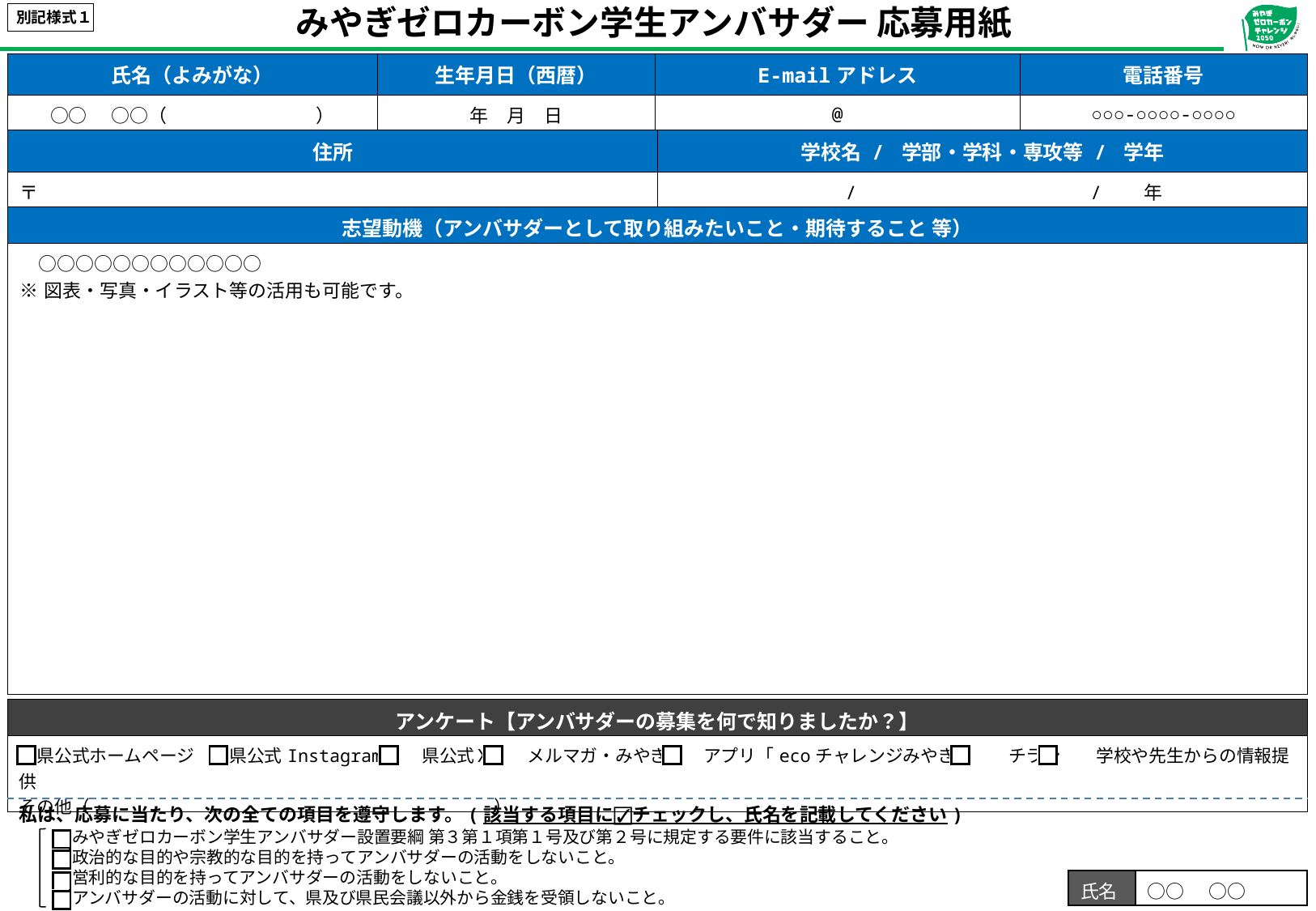

みやぎゼロカーボン学生アンバサダー 応募用紙
 別記様式１
| 氏名（よみがな） | 生年月日（西暦） | E-mailアドレス | 電話番号 |
| --- | --- | --- | --- |
| ○○　○○（　　　　　　　　） | 年　月　日 | @ | ○○○-○○○○-○○○○ |
| 住所 | 学校名 / 学部・学科・専攻等 / 学年 |
| --- | --- |
| 〒 | /　　　　　　　　　　　　/　　年 |
☑チェックは、スライドショーの状態で入力できます◀
| 志望動機（アンバサダーとして取り組みたいこと・期待すること 等） |
| --- |
| ○○○○○○○○○○○○ ※図表・写真・イラスト等の活用も可能です。 |
| アンケート【アンバサダーの募集を何で知りましたか？】 |
| --- |
| 県公式ホームページ　　県公式Instagram　　県公式Ｘ　　メルマガ・みやぎ　　アプリ「ecoチャレンジみやぎ」　　チラシ　　学校や先生からの情報提供 その他（　　　　　　　　　　　　　　　　　　　　　　　） |
私は、応募に当たり、次の全ての項目を遵守します。(該当する項目に☑チェックし、氏名を記載してください)
みやぎゼロカーボン学生アンバサダー設置要綱 第３第１項第１号及び第２号に規定する要件に該当すること。
政治的な目的や宗教的な目的を持ってアンバサダーの活動をしないこと。
営利的な目的を持ってアンバサダーの活動をしないこと。
アンバサダーの活動に対して、県及び県民会議以外から金銭を受領しないこと。

| 氏名 | ○○　○○ |
| --- | --- |